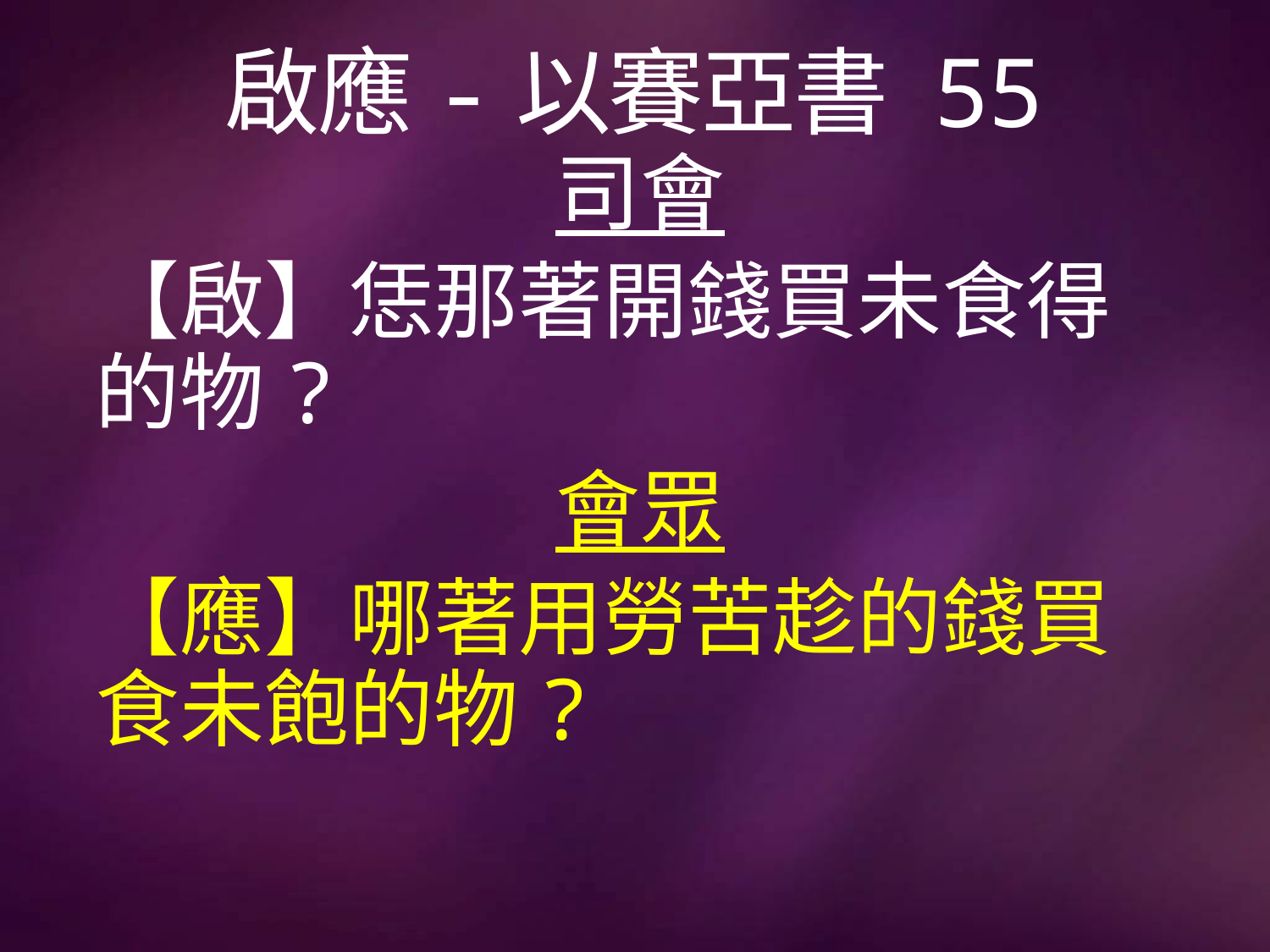

# 啟應-以賽亞書 55
司會
【啟】恁那著開錢買未食得的物?

會眾
【應】哪著用勞苦趁的錢買食未飽的物?